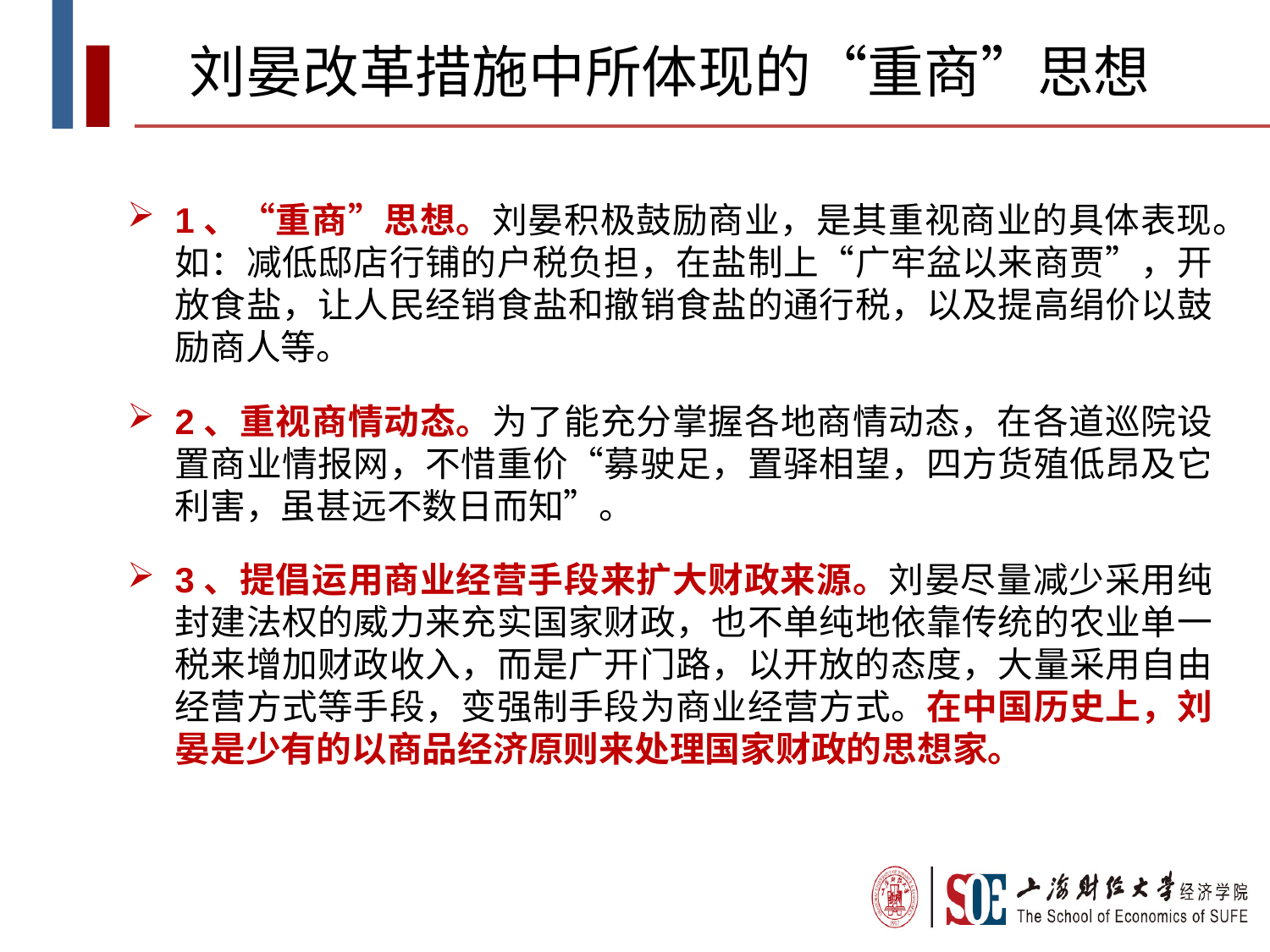

刘晏改革措施中所体现的“重商”思想
1、“重商”思想。刘晏积极鼓励商业，是其重视商业的具体表现。如：减低邸店行铺的户税负担，在盐制上“广牢盆以来商贾”，开放食盐，让人民经销食盐和撤销食盐的通行税，以及提高绢价以鼓励商人等。
2、重视商情动态。为了能充分掌握各地商情动态，在各道巡院设置商业情报网，不惜重价“募驶足，置驿相望，四方货殖低昂及它利害，虽甚远不数日而知”。
3、提倡运用商业经营手段来扩大财政来源。刘晏尽量减少采用纯封建法权的威力来充实国家财政，也不单纯地依靠传统的农业单一税来增加财政收入，而是广开门路，以开放的态度，大量采用自由经营方式等手段，变强制手段为商业经营方式。在中国历史上，刘晏是少有的以商品经济原则来处理国家财政的思想家。